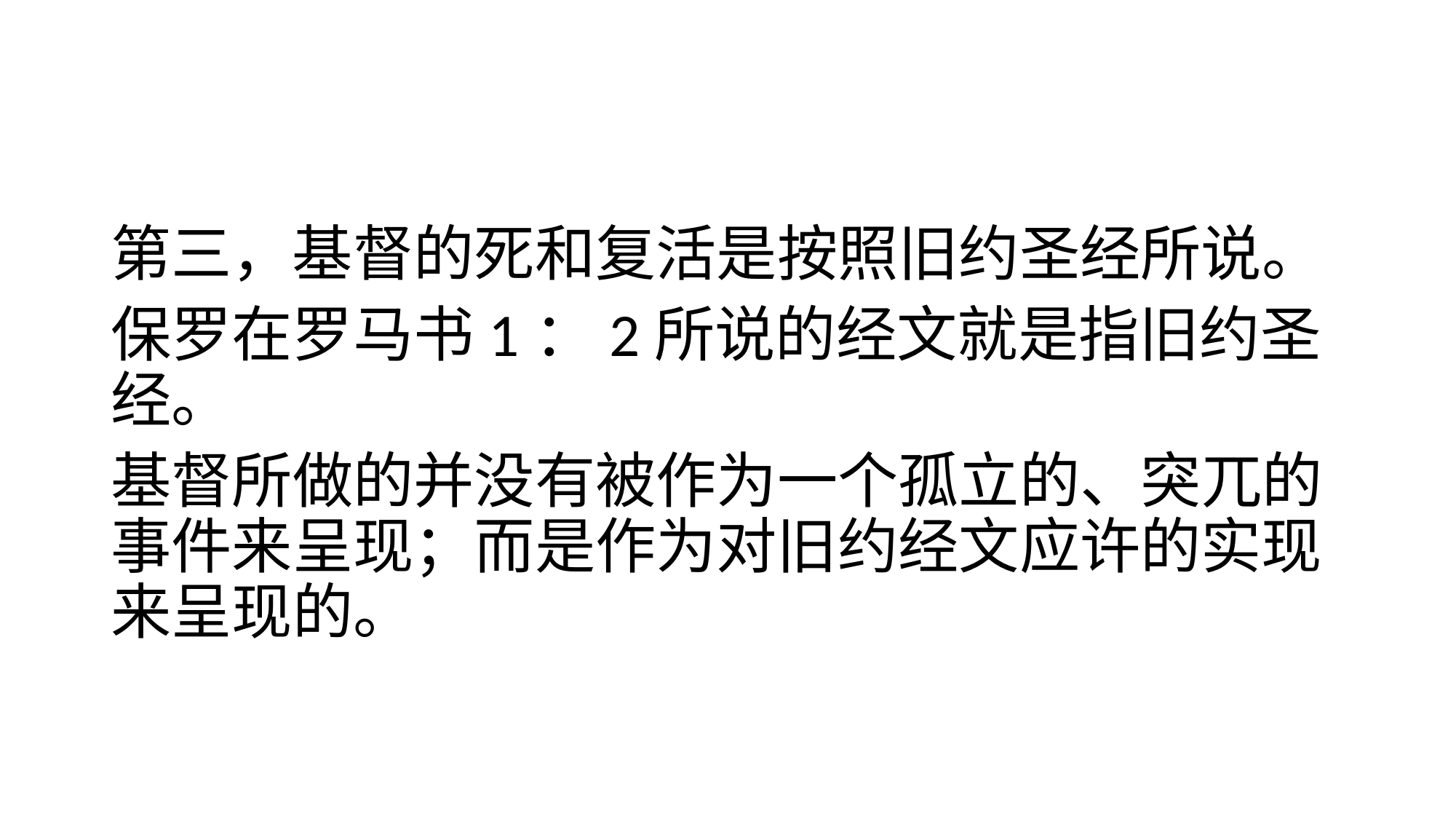

#
第三，基督的死和复活是按照旧约圣经所说。
保罗在罗马书1：2所说的经文就是指旧约圣经。
基督所做的并没有被作为一个孤立的、突兀的事件来呈现；而是作为对旧约经文应许的实现来呈现的。